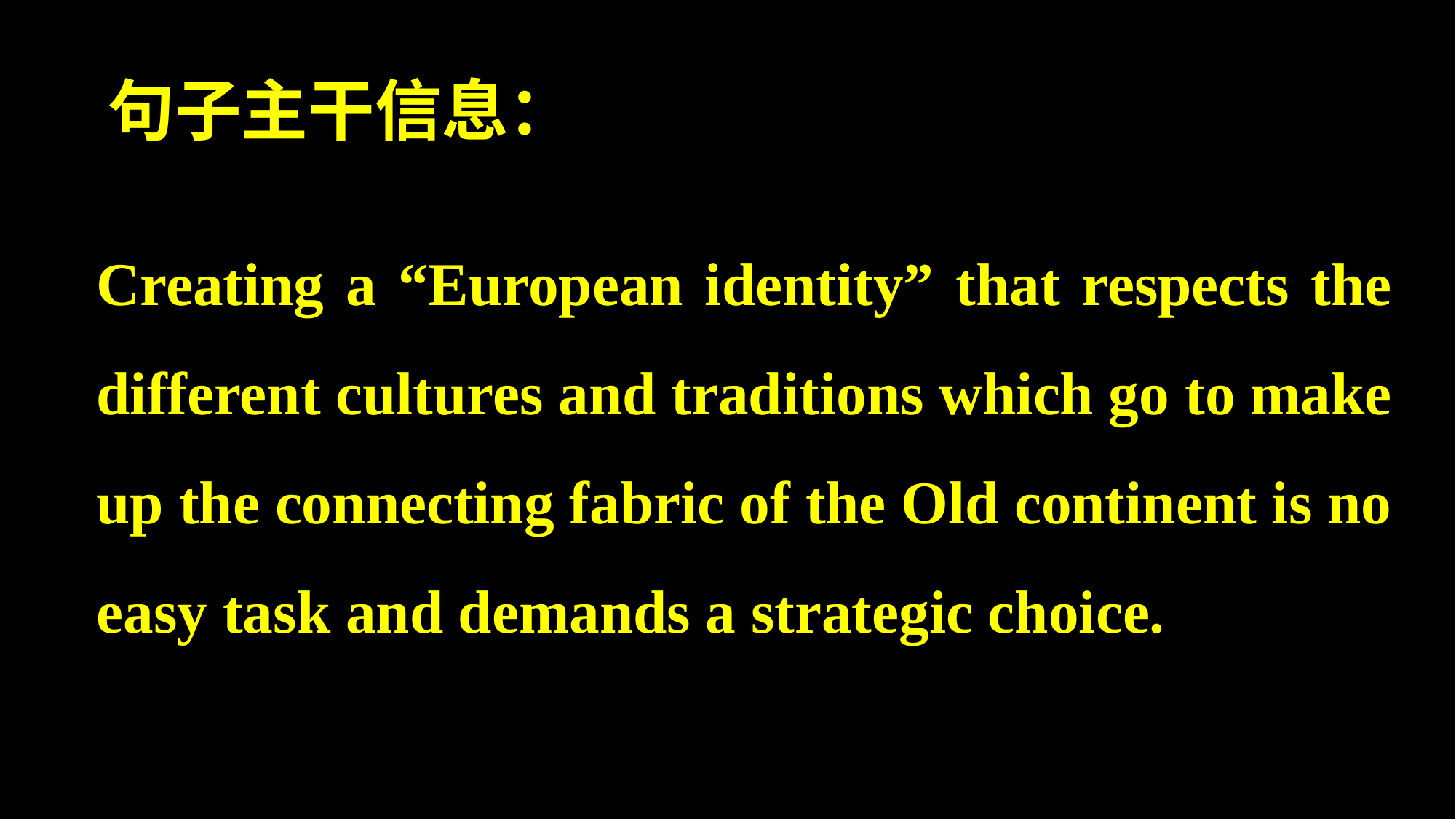

# 句子主干信息：
Creating a “European identity” that respects the different cultures and traditions which go to make up the connecting fabric of the Old continent is no easy task and demands a strategic choice.